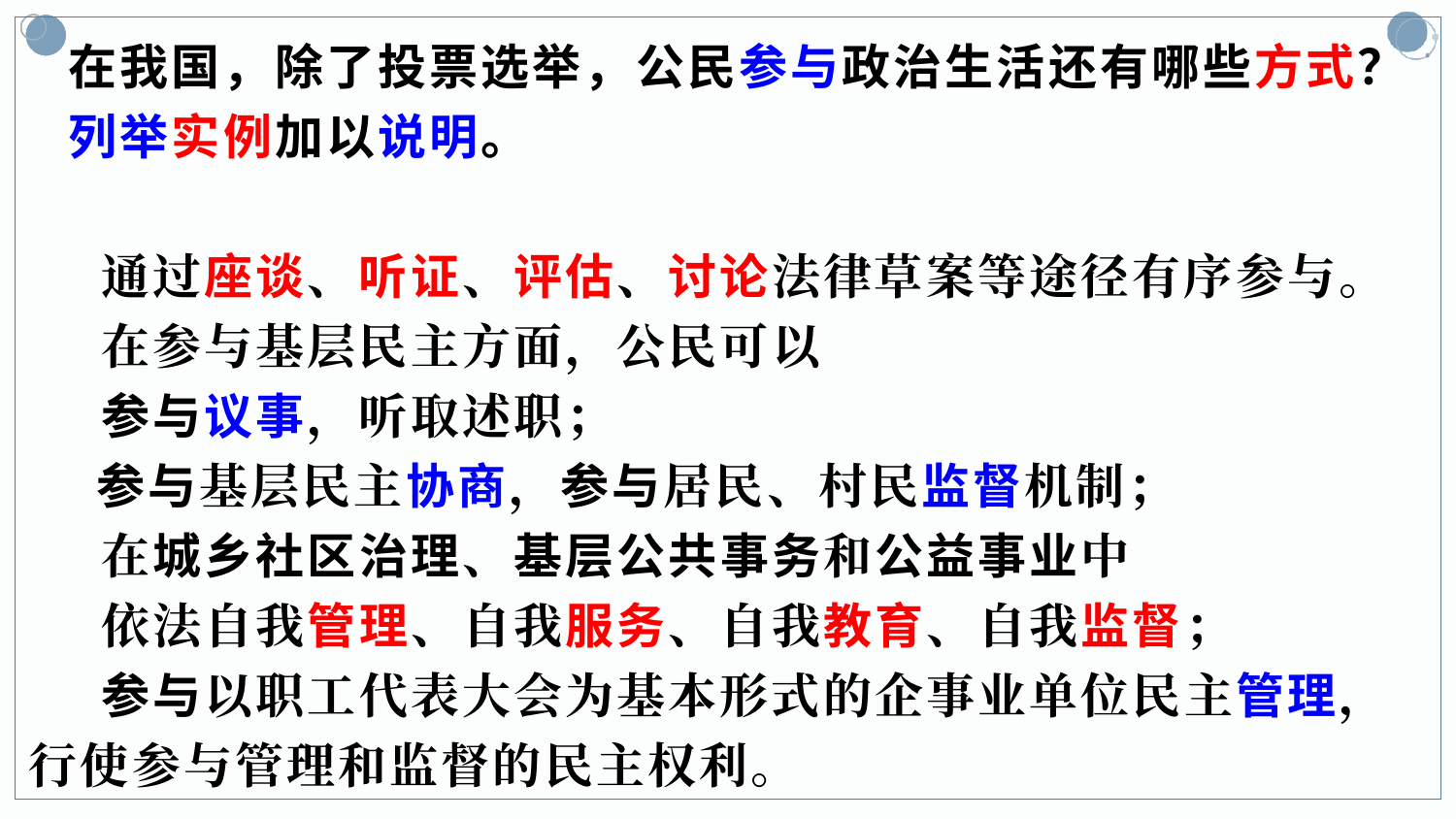

在我国，除了投票选举，公民参与政治生活还有哪些方式？
  列举实例加以说明。

    通过座谈、听证、评估、讨论法律草案等途径有序参与。
    在参与基层民主方面，公民可以
    参与议事，听取述职；
    参与基层民主协商，参与居民、村民监督机制；
    在城乡社区治理、基层公共事务和公益事业中
    依法自我管理、自我服务、自我教育、自我监督；
    参与以职工代表大会为基本形式的企事业单位民主管理，行使参与管理和监督的民主权利。